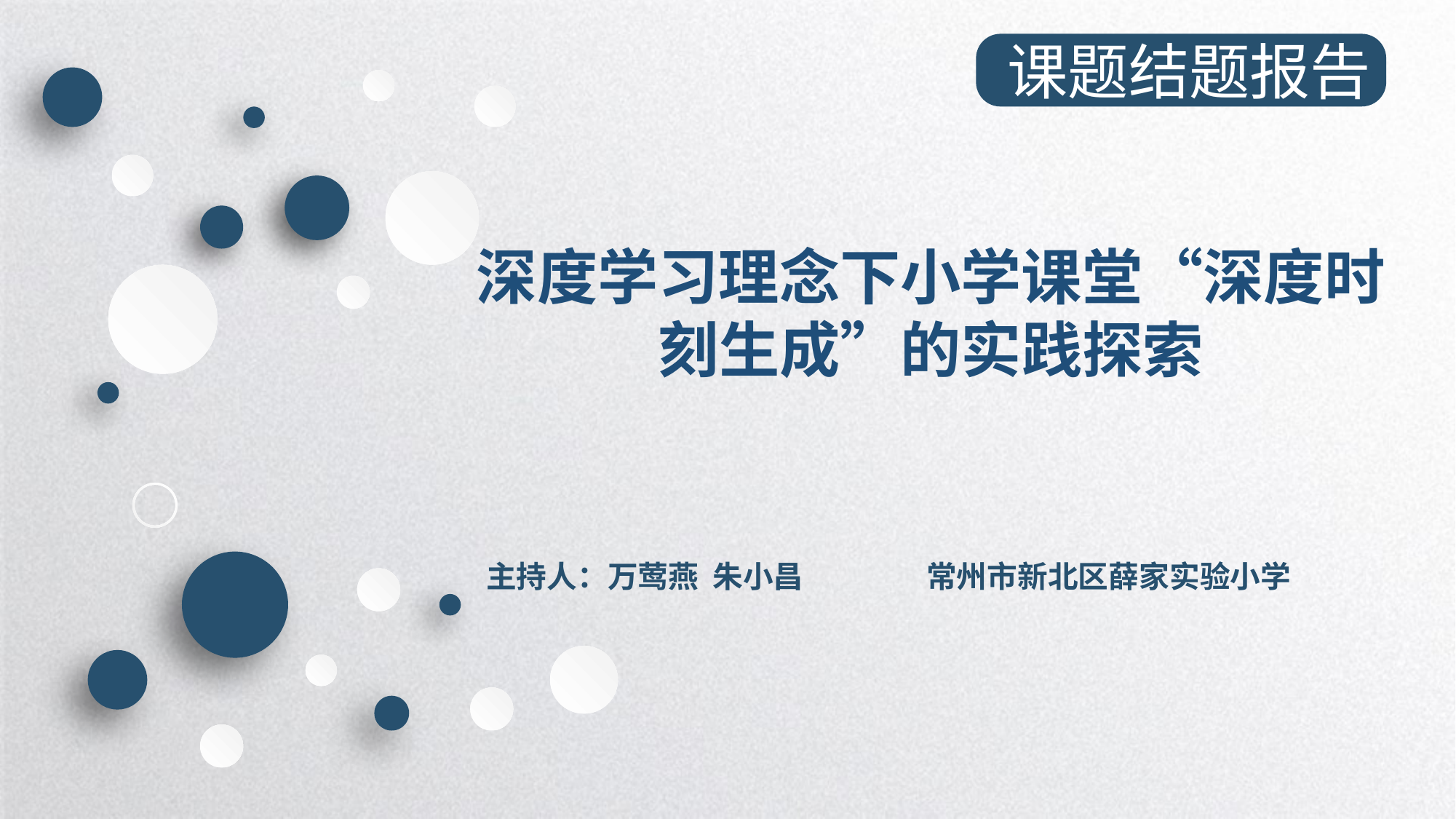

课题结题报告

深度学习理念下小学课堂“深度时刻生成”的实践探索

主持人：万莺燕  朱小昌
常州市新北区薛家实验小学